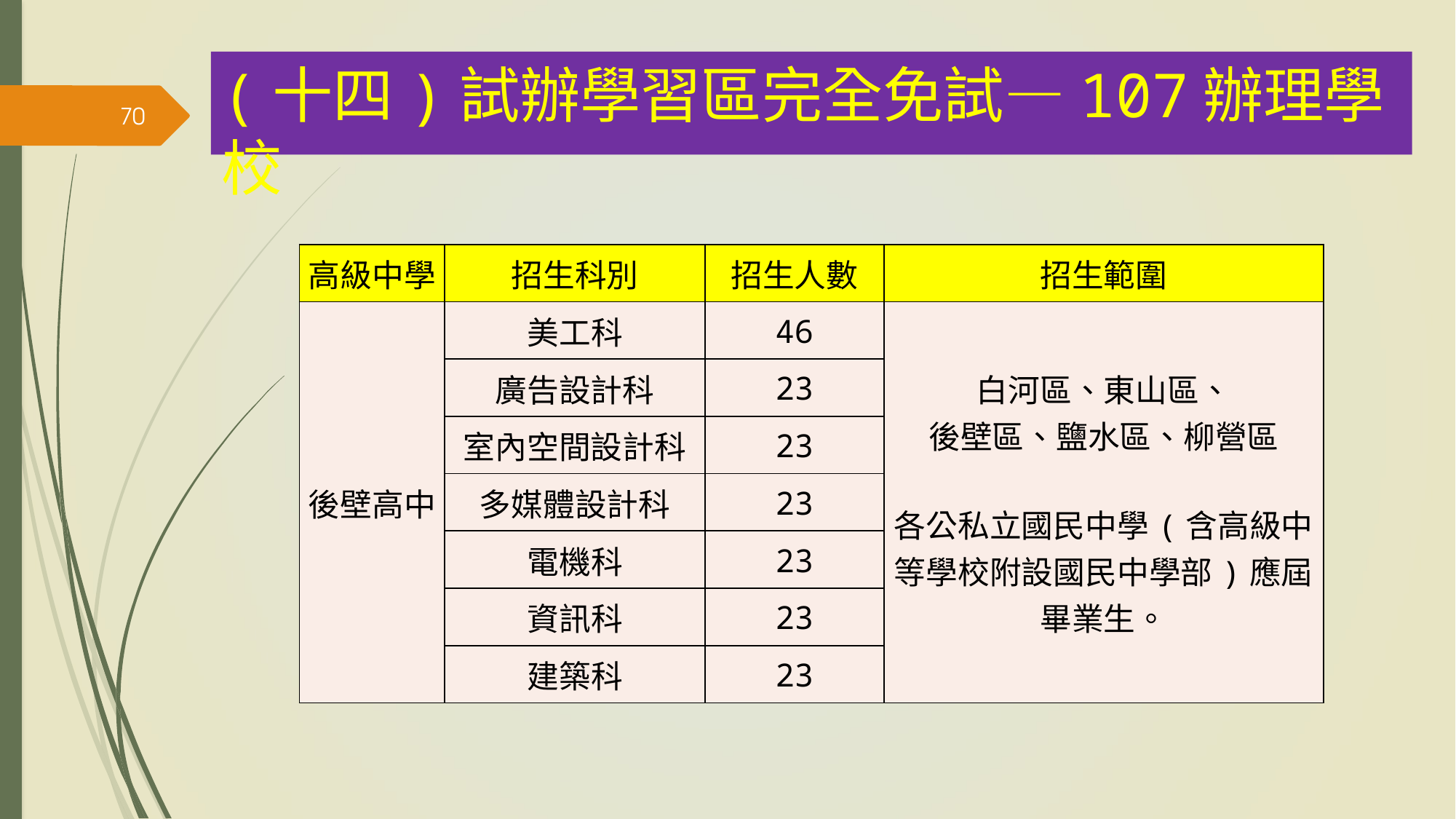

(十四)試辦學習區完全免試—107辦理學校

70
| 高級中學 | 招生科別 | 招生人數 | 招生範圍 |
| --- | --- | --- | --- |
| 後壁高中 | 美工科 | 46 | 白河區、東山區、 後壁區、鹽水區、柳營區 各公私立國民中學(含高級中等學校附設國民中學部)應屆畢業生。 |
|  | 廣告設計科 | 23 |  |
|  | 室內空間設計科 | 23 |  |
|  | 多媒體設計科 | 23 |  |
|  | 電機科 | 23 |  |
|  | 資訊科 | 23 |  |
|  | 建築科 | 23 |  |